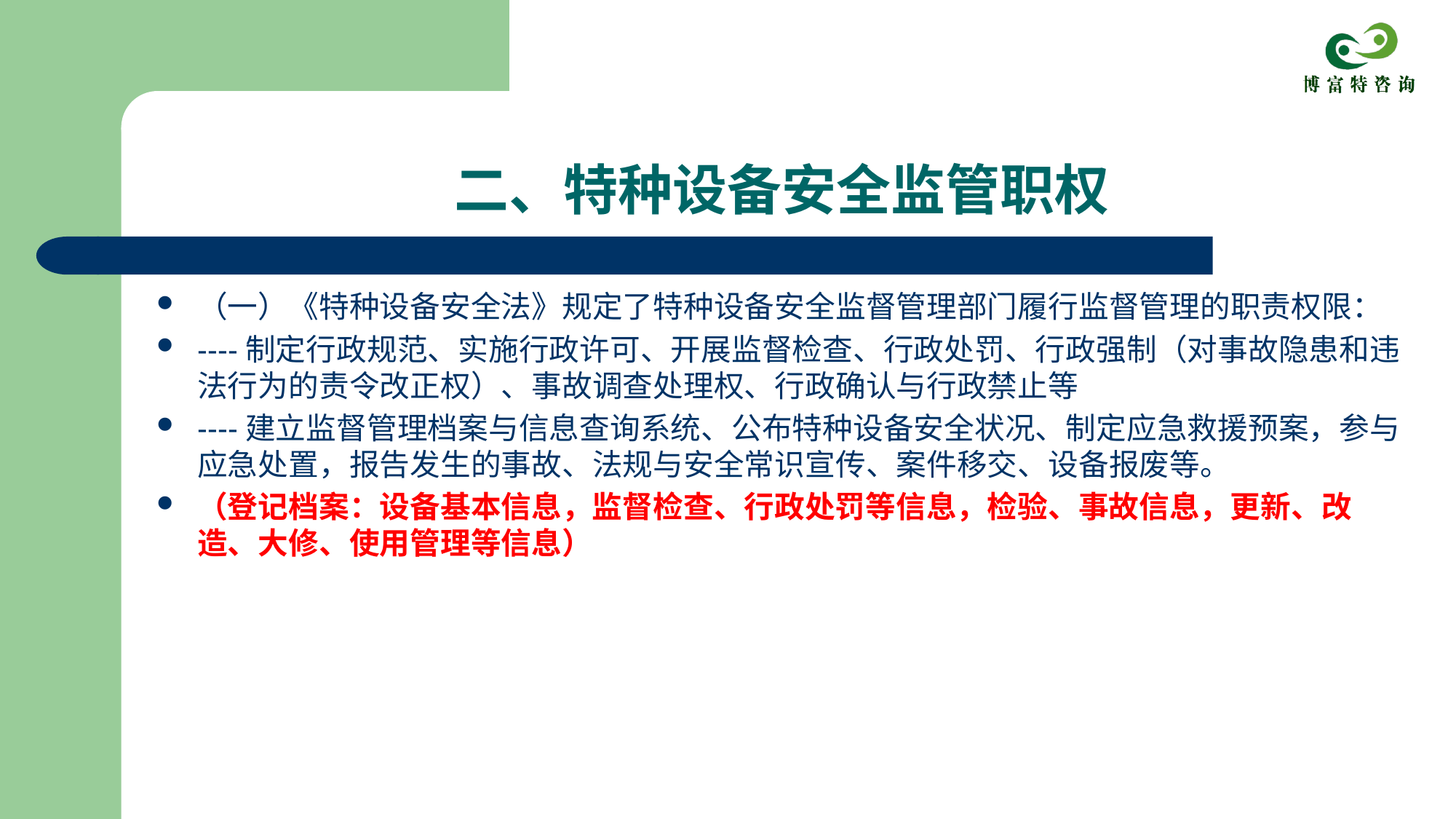

# 二、特种设备安全监管职权
（一）《特种设备安全法》规定了特种设备安全监督管理部门履行监督管理的职责权限：
----制定行政规范、实施行政许可、开展监督检查、行政处罚、行政强制（对事故隐患和违法行为的责令改正权）、事故调查处理权、行政确认与行政禁止等
----建立监督管理档案与信息查询系统、公布特种设备安全状况、制定应急救援预案，参与应急处置，报告发生的事故、法规与安全常识宣传、案件移交、设备报废等。
（登记档案：设备基本信息，监督检查、行政处罚等信息，检验、事故信息，更新、改造、大修、使用管理等信息）